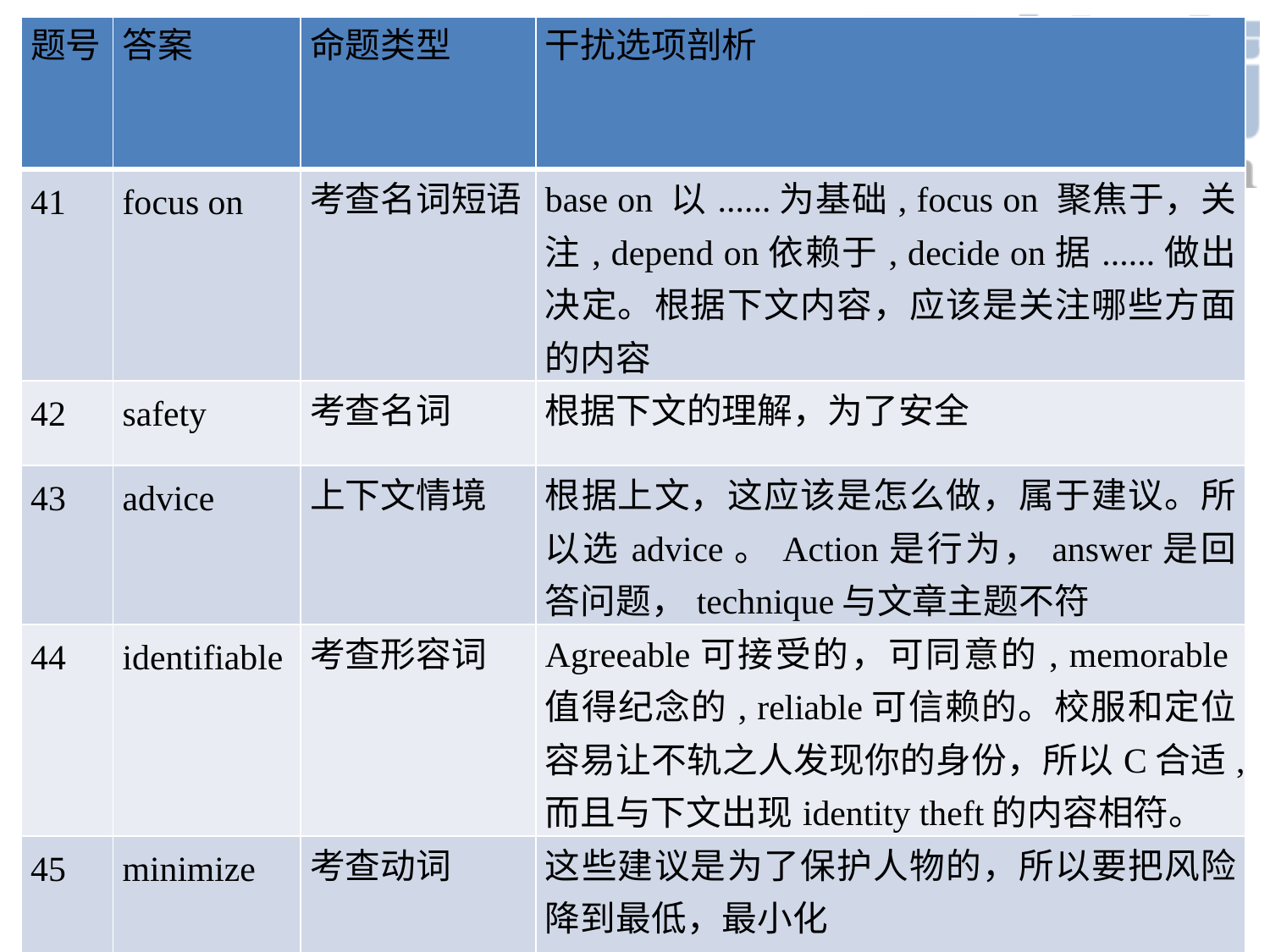

| 题号 | 答案 | 命题类型 | 干扰选项剖析 |
| --- | --- | --- | --- |
| 41 | focus on | 考查名词短语 | base on 以......为基础, focus on 聚焦于，关注, depend on依赖于, decide on据......做出决定。根据下文内容，应该是关注哪些方面的内容 |
| 42 | safety | 考查名词 | 根据下文的理解，为了安全 |
| 43 | advice | 上下文情境 | 根据上文，这应该是怎么做，属于建议。所以选advice。Action是行为，answer是回答问题，technique与文章主题不符 |
| 44 | identifiable | 考查形容词 | Agreeable可接受的，可同意的, memorable值得纪念的, reliable可信赖的。校服和定位容易让不轨之人发现你的身份，所以C合适,而且与下文出现identity theft的内容相符。 |
| 45 | minimize | 考查动词 | 这些建议是为了保护人物的，所以要把风险降到最低，最小化 |